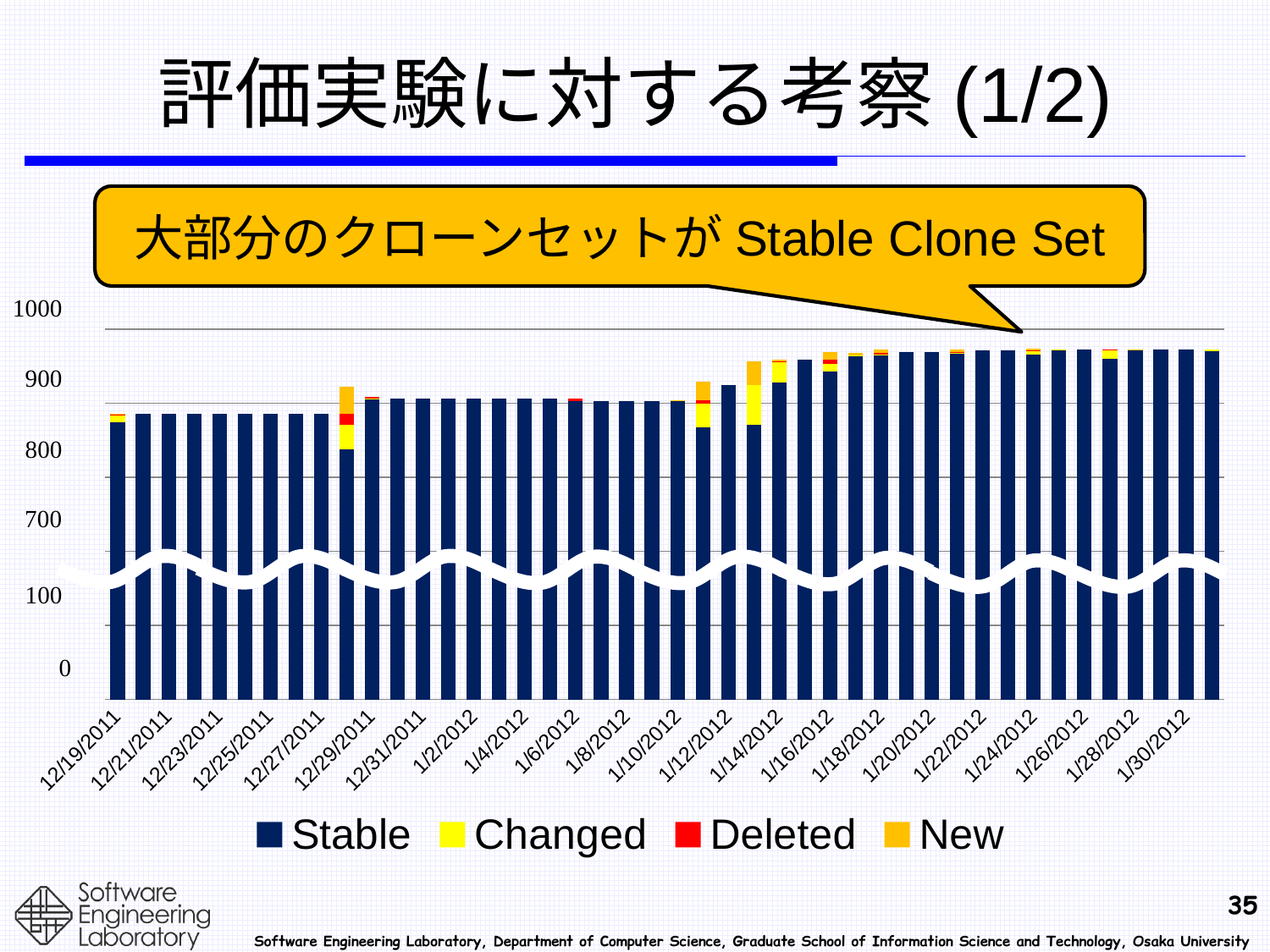

# 評価実験に対する考察(1/2)
大部分のクローンセットがStable Clone Set
1000

### Chart

| Category | Stable | Changed | Deleted | New |
|---|---|---|---|---|
| 40896 | 874.0 | 9.0 | 1.0 | 2.0 |
| 40897 | 885.0 | 0.0 | 0.0 | 0.0 |
| 40898 | 885.0 | 0.0 | 0.0 | 0.0 |
| 40899 | 885.0 | 0.0 | 0.0 | 0.0 |
| 40900 | 885.0 | 0.0 | 0.0 | 0.0 |
| 40901 | 885.0 | 0.0 | 0.0 | 0.0 |
| 40902 | 885.0 | 0.0 | 0.0 | 0.0 |
| 40903 | 885.0 | 0.0 | 0.0 | 0.0 |
| 40904 | 885.0 | 0.0 | 0.0 | 0.0 |
| 40905 | 837.0 | 34.0 | 14.0 | 37.0 |
| 40906 | 905.0 | 1.0 | 2.0 | 0.0 |
| 40907 | 906.0 | 0.0 | 0.0 | 0.0 |
| 40908 | 906.0 | 0.0 | 0.0 | 0.0 |
| 40909 | 906.0 | 0.0 | 0.0 | 0.0 |
| 40910 | 906.0 | 0.0 | 0.0 | 0.0 |
| 40911 | 906.0 | 0.0 | 0.0 | 0.0 |
| 40912 | 906.0 | 0.0 | 0.0 | 0.0 |
| 40913 | 906.0 | 0.0 | 0.0 | 0.0 |
| 40914 | 903.0 | 0.0 | 3.0 | 0.0 |
| 40915 | 903.0 | 0.0 | 0.0 | 0.0 |
| 40916 | 903.0 | 0.0 | 0.0 | 0.0 |
| 40917 | 903.0 | 0.0 | 0.0 | 0.0 |
| 40918 | 903.0 | 0.0 | 0.0 | 1.0 |
| 40919 | 867.0 | 32.0 | 5.0 | 25.0 |
| 40920 | 924.0 | 0.0 | 0.0 | 0.0 |
| 40921 | 871.0 | 53.0 | 0.0 | 32.0 |
| 40922 | 928.0 | 27.0 | 1.0 | 3.0 |
| 40923 | 958.0 | 0.0 | 0.0 | 0.0 |
| 40924 | 943.0 | 10.0 | 5.0 | 11.0 |
| 40925 | 963.0 | 1.0 | 0.0 | 4.0 |
| 40926 | 964.0 | 1.0 | 3.0 | 4.0 |
| 40927 | 969.0 | 0.0 | 0.0 | 0.0 |
| 40928 | 969.0 | 0.0 | 0.0 | 0.0 |
| 40929 | 967.0 | 1.0 | 1.0 | 3.0 |
| 40930 | 971.0 | 0.0 | 0.0 | 0.0 |
| 40931 | 971.0 | 0.0 | 0.0 | 0.0 |
| 40932 | 966.0 | 4.0 | 1.0 | 2.0 |
| 40933 | 971.0 | 1.0 | 0.0 | 0.0 |
| 40934 | 972.0 | 0.0 | 0.0 | 0.0 |
| 40935 | 960.0 | 11.0 | 1.0 | 0.0 |
| 40936 | 971.0 | 0.0 | 0.0 | 1.0 |
| 40937 | 972.0 | 0.0 | 0.0 | 0.0 |
| 40938 | 972.0 | 0.0 | 0.0 | 0.0 |
| 40939 | 970.0 | 2.0 | 0.0 | 0.0 |
|  | None | None | None | None |
900

800

700

100

0